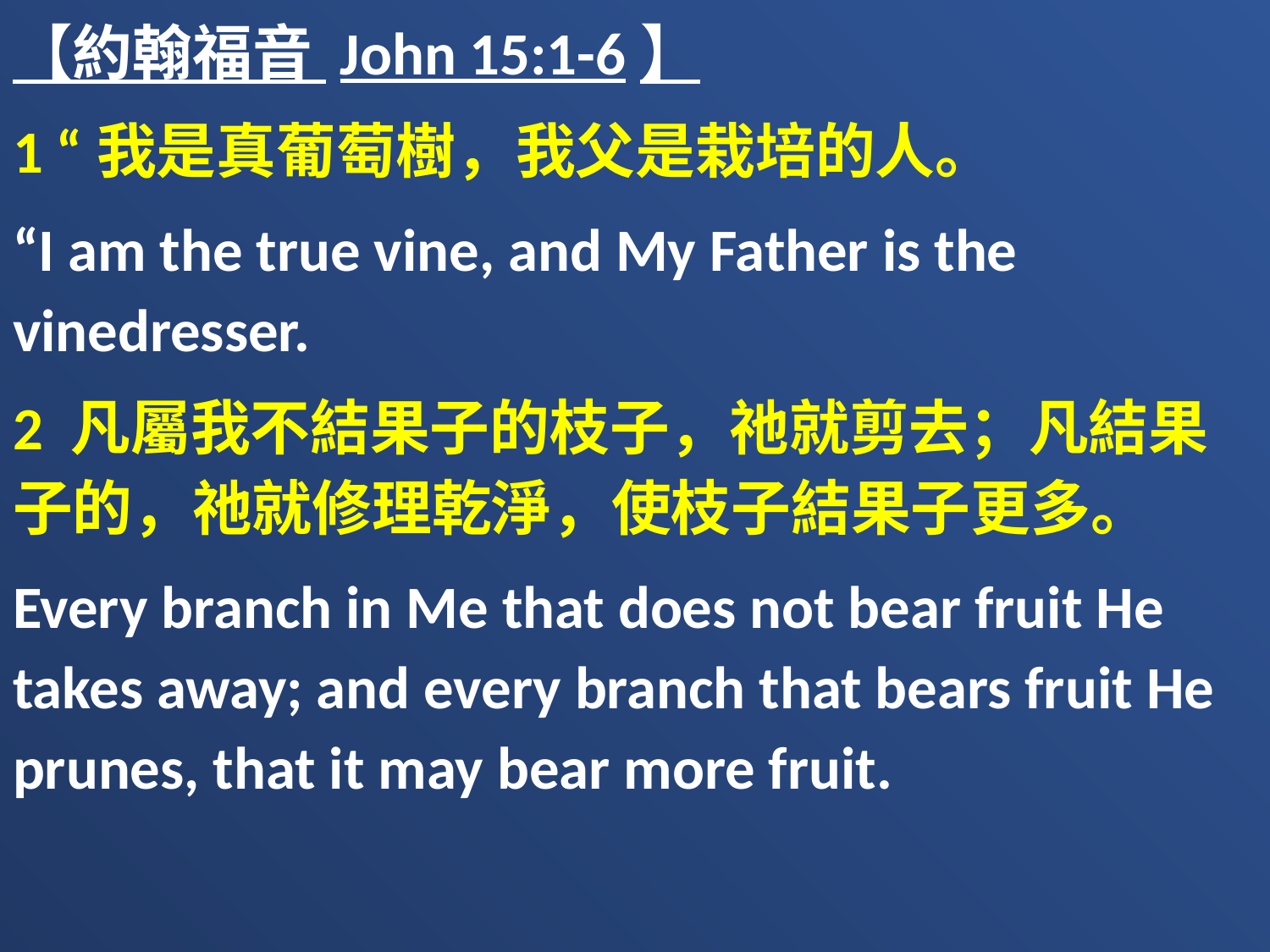

【約翰福音 John 15:1-6】
1 “我是真葡萄樹，我父是栽培的人。
“I am the true vine, and My Father is the vinedresser.
2 凡屬我不結果子的枝子，祂就剪去；凡結果子的，祂就修理乾淨，使枝子結果子更多。
Every branch in Me that does not bear fruit He takes away; and every branch that bears fruit He prunes, that it may bear more fruit.